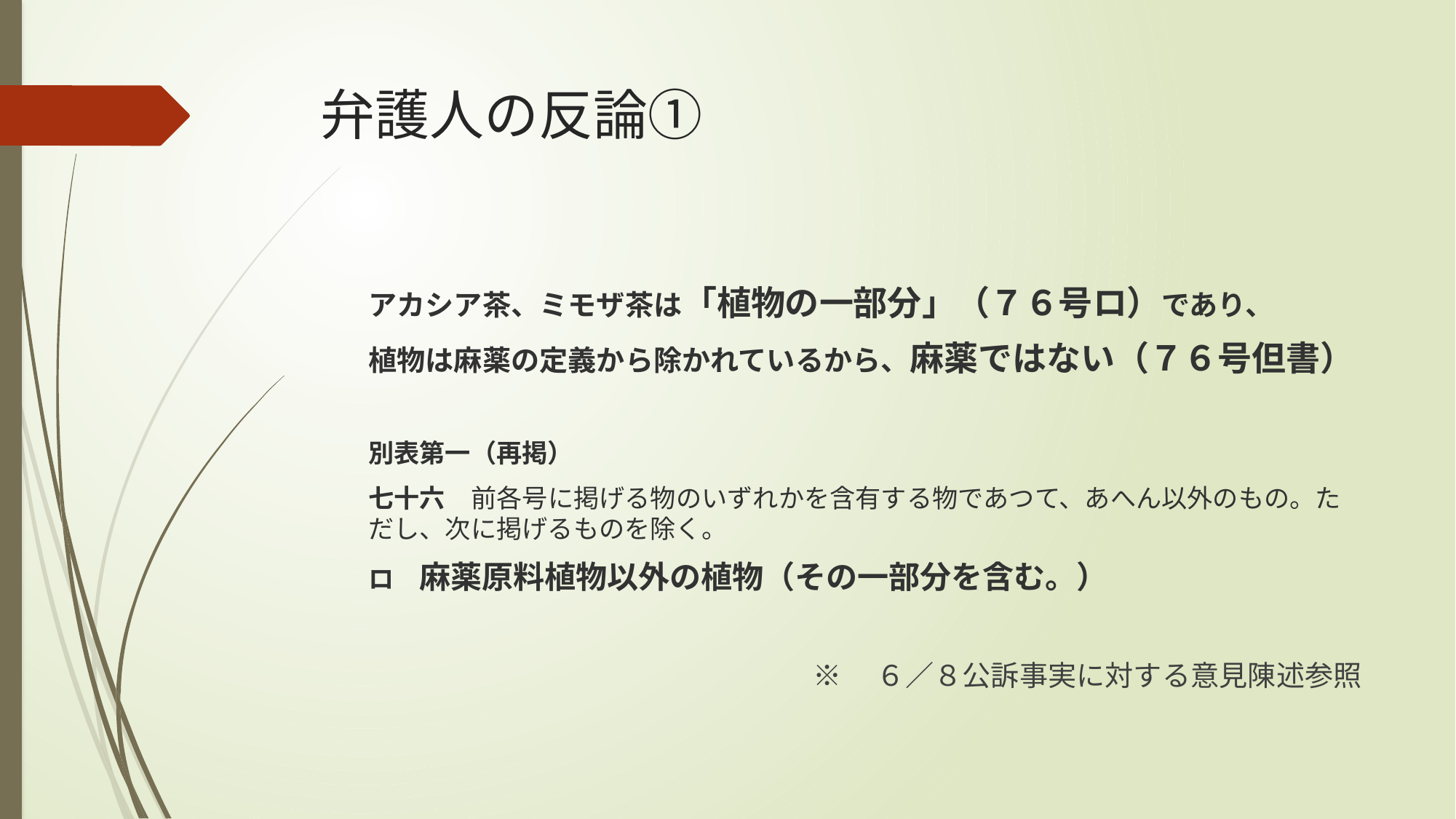

# 弁護人の反論①

アカシア茶、ミモザ茶は「植物の一部分」（７６号ロ）であり、
植物は麻薬の定義から除かれているから、麻薬ではない（７６号但書）

別表第一（再掲）
七十六　前各号に掲げる物のいずれかを含有する物であつて、あへん以外のもの。ただし、次に掲げるものを除く。
ロ　麻薬原料植物以外の植物（その一部分を含む。）

※　６／８公訴事実に対する意見陳述参照